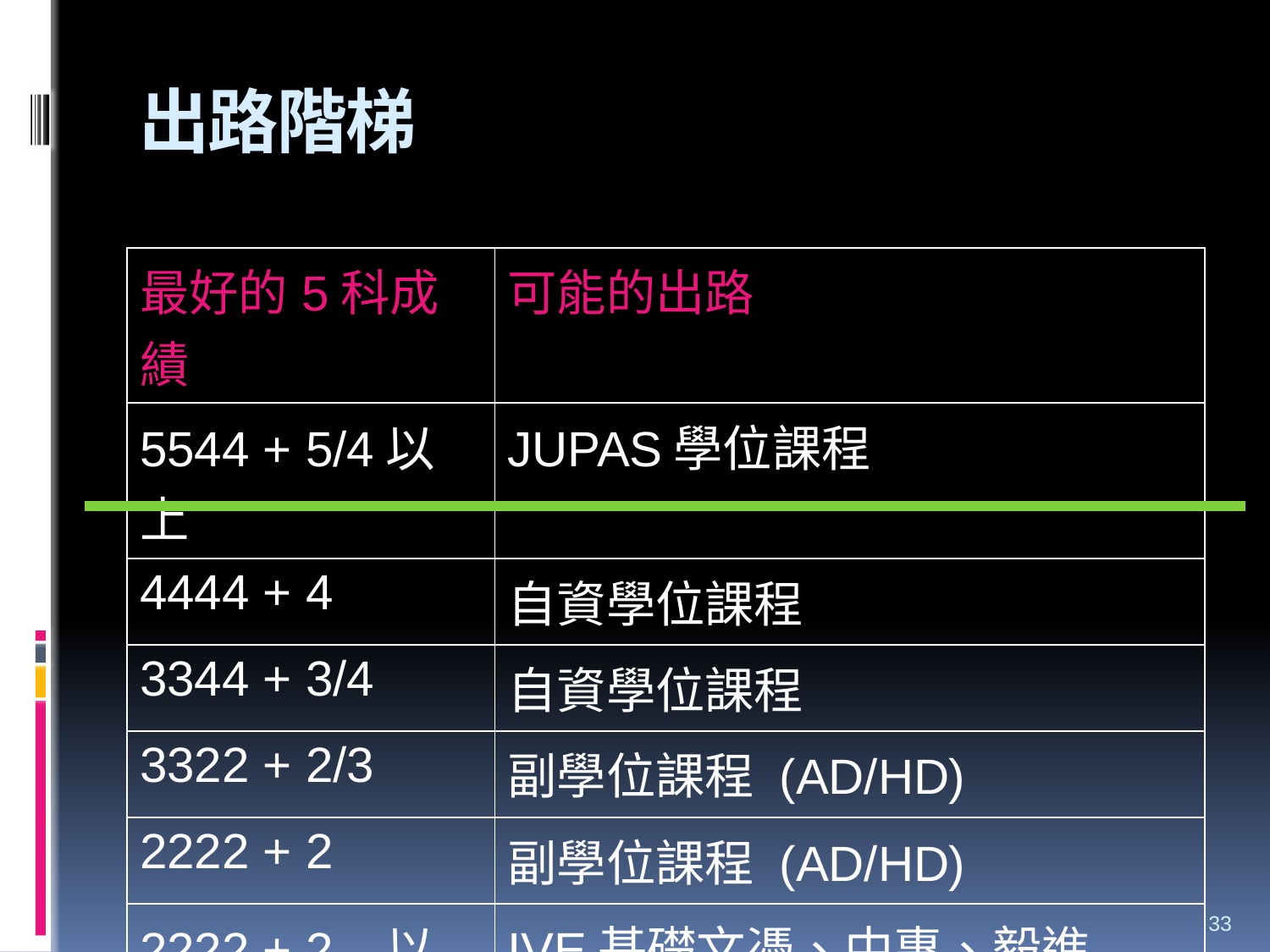

# 出路階梯
| 最好的5科成績 | 可能的出路 |
| --- | --- |
| 5544 + 5/4以上 | JUPAS學位課程 |
| 4444 + 4 | 自資學位課程 |
| 3344 + 3/4 | 自資學位課程 |
| 3322 + 2/3 | 副學位課程 (AD/HD) |
| 2222 + 2 | 副學位課程 (AD/HD) |
| 2222 + 2 以下 | IVE基礎文憑、中專、毅進 |
33